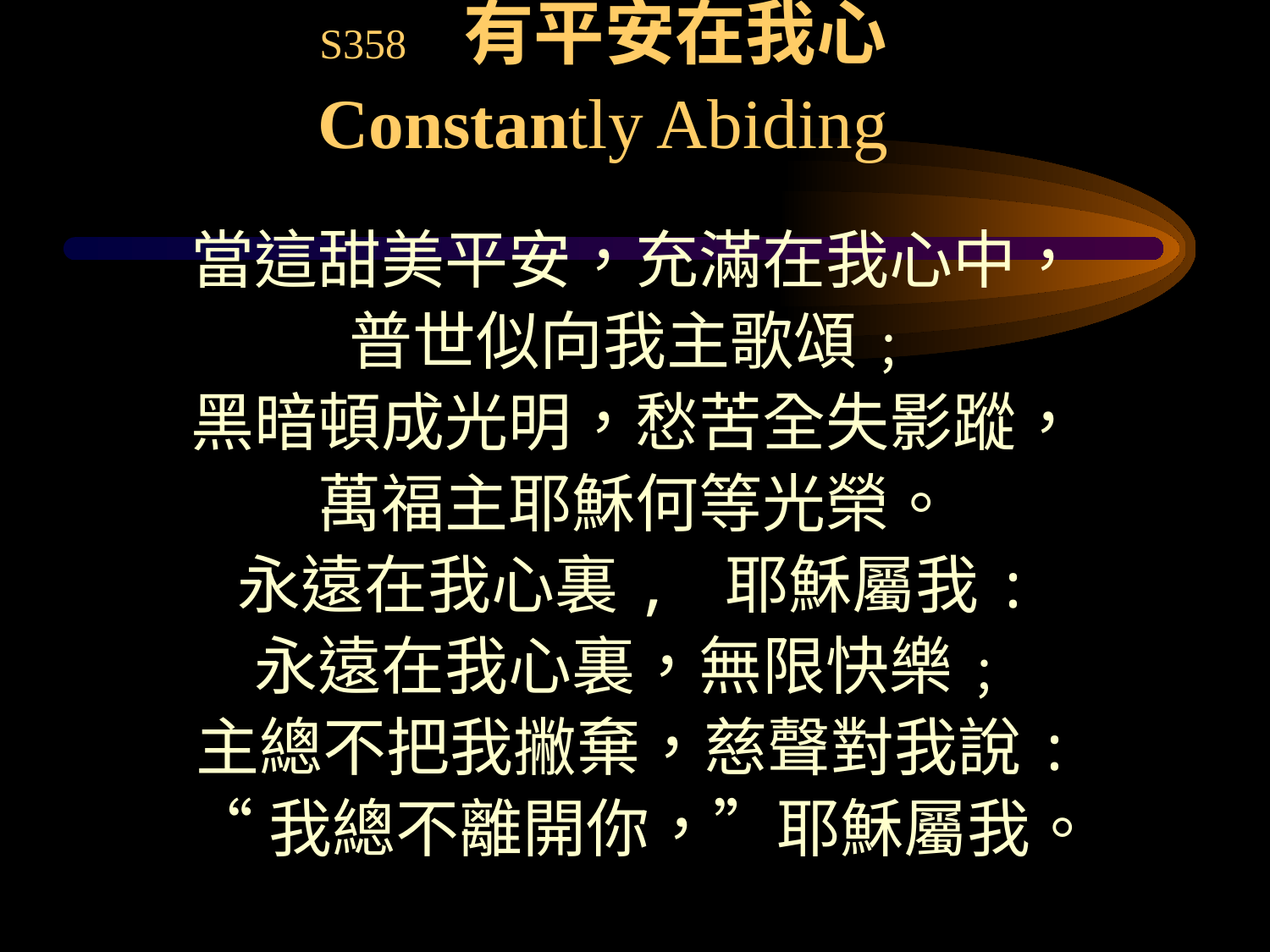

# S358  有平安在我心 Constantly Abiding
當這甜美平安，充滿在我心中，
普世似向我主歌頌﹔
黑暗頓成光明，愁苦全失影蹤，
萬福主耶穌何等光榮。
永遠在我心裏, 耶穌屬我:
永遠在我心裏，無限快樂﹔
主總不把我撇棄，慈聲對我說:
 “我總不離開你，”耶穌屬我。